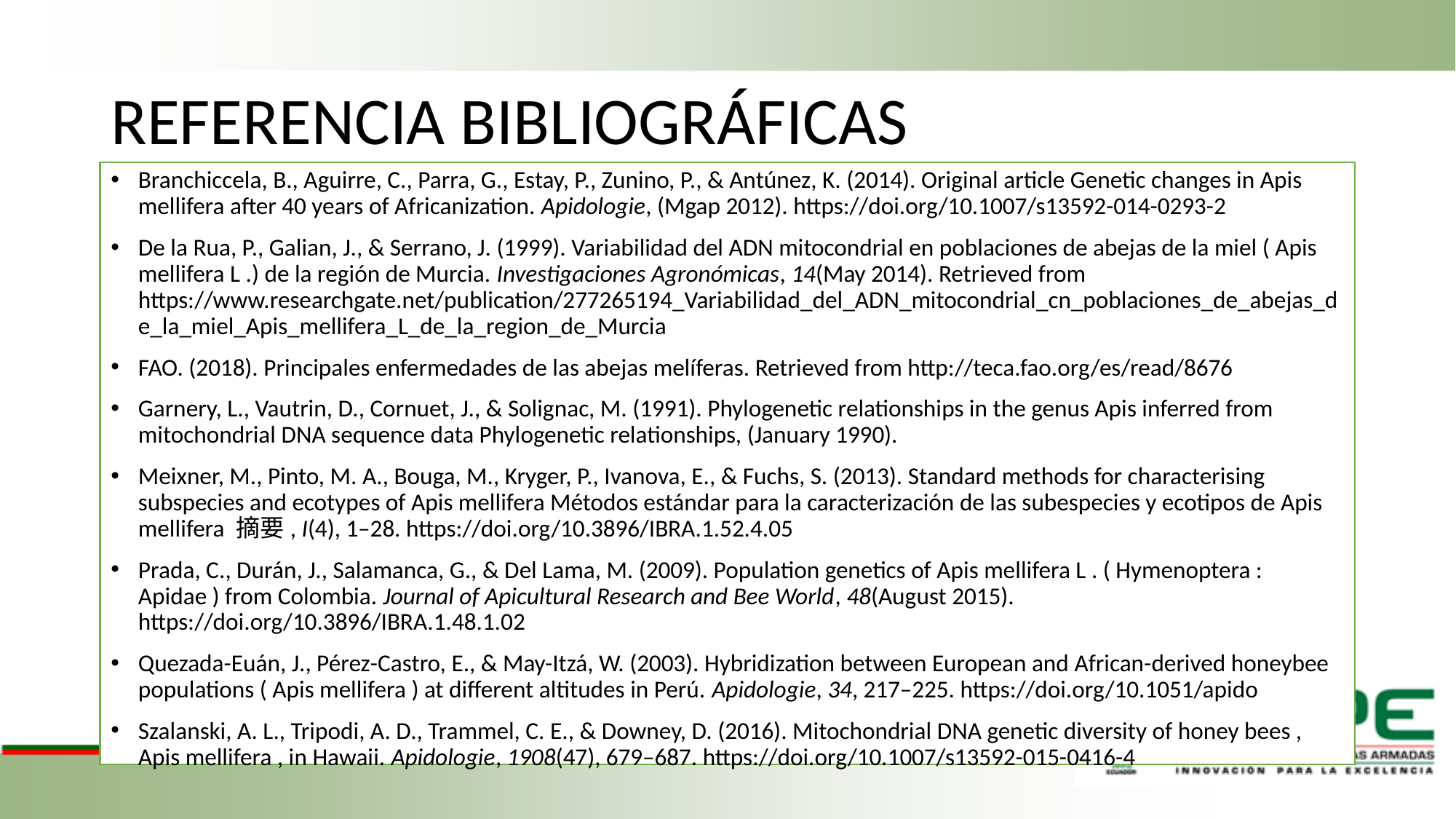

# REFERENCIA BIBLIOGRÁFICAS
Branchiccela, B., Aguirre, C., Parra, G., Estay, P., Zunino, P., & Antúnez, K. (2014). Original article Genetic changes in Apis mellifera after 40 years of Africanization. Apidologie, (Mgap 2012). https://doi.org/10.1007/s13592-014-0293-2
De la Rua, P., Galian, J., & Serrano, J. (1999). Variabilidad del ADN mitocondrial en poblaciones de abejas de la miel ( Apis mellifera L .) de la región de Murcia. Investigaciones Agronómicas, 14(May 2014). Retrieved from https://www.researchgate.net/publication/277265194_Variabilidad_del_ADN_mitocondrial_cn_poblaciones_de_abejas_de_la_miel_Apis_mellifera_L_de_la_region_de_Murcia
FAO. (2018). Principales enfermedades de las abejas melíferas. Retrieved from http://teca.fao.org/es/read/8676
Garnery, L., Vautrin, D., Cornuet, J., & Solignac, M. (1991). Phylogenetic relationships in the genus Apis inferred from mitochondrial DNA sequence data Phylogenetic relationships, (January 1990).
Meixner, M., Pinto, M. A., Bouga, M., Kryger, P., Ivanova, E., & Fuchs, S. (2013). Standard methods for characterising subspecies and ecotypes of Apis mellifera Métodos estándar para la caracterización de las subespecies y ecotipos de Apis mellifera 摘要, I(4), 1–28. https://doi.org/10.3896/IBRA.1.52.4.05
Prada, C., Durán, J., Salamanca, G., & Del Lama, M. (2009). Population genetics of Apis mellifera L . ( Hymenoptera : Apidae ) from Colombia. Journal of Apicultural Research and Bee World, 48(August 2015). https://doi.org/10.3896/IBRA.1.48.1.02
Quezada-Euán, J., Pérez-Castro, E., & May-Itzá, W. (2003). Hybridization between European and African-derived honeybee populations ( Apis mellifera ) at different altitudes in Perú. Apidologie, 34, 217–225. https://doi.org/10.1051/apido
Szalanski, A. L., Tripodi, A. D., Trammel, C. E., & Downey, D. (2016). Mitochondrial DNA genetic diversity of honey bees , Apis mellifera , in Hawaii. Apidologie, 1908(47), 679–687. https://doi.org/10.1007/s13592-015-0416-4